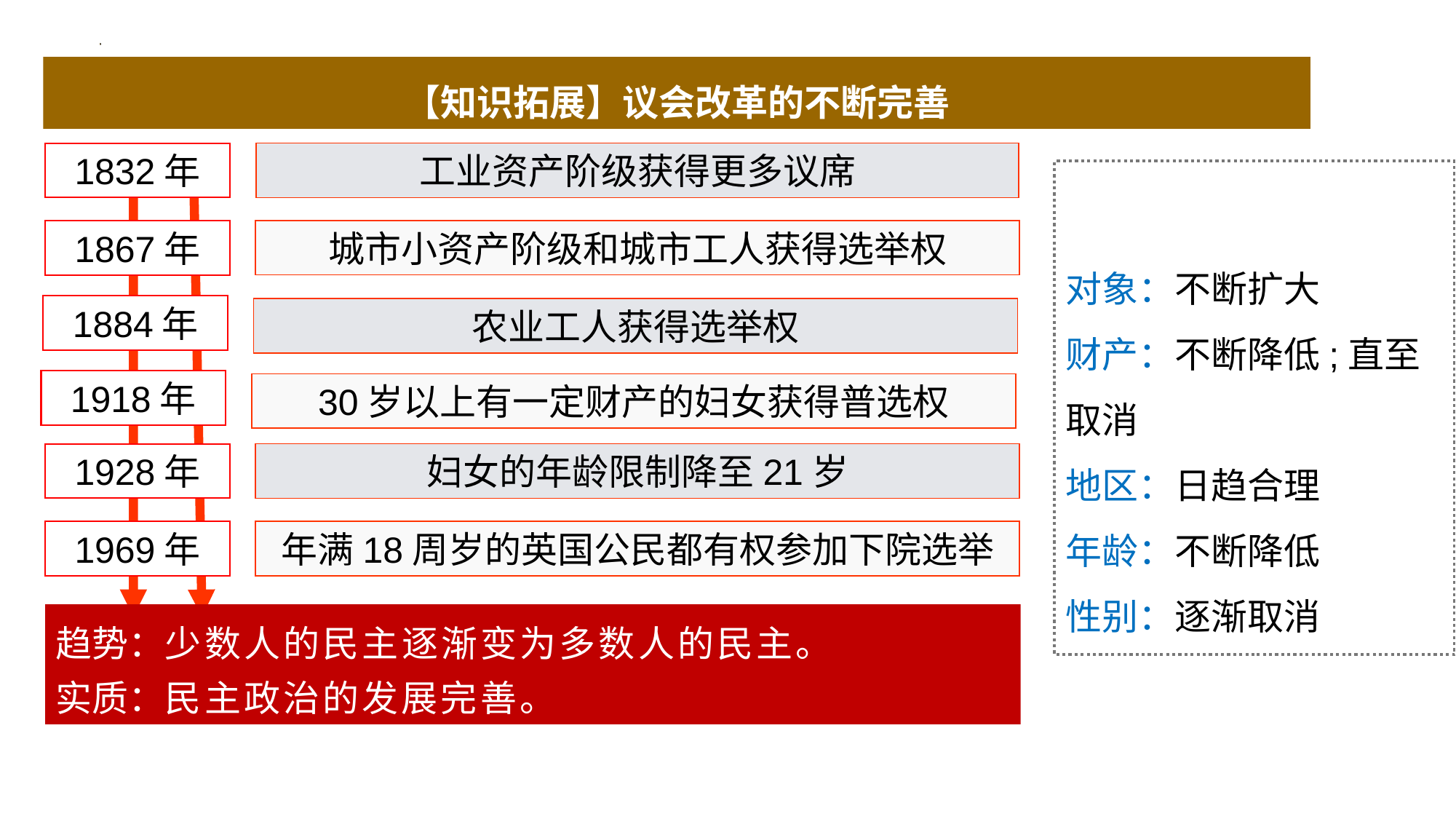

【知识拓展】议会改革的不断完善
1832年
工业资产阶级获得更多议席

对象：不断扩大
财产：不断降低;直至取消
地区：日趋合理
年龄：不断降低
性别：逐渐取消
1867年
城市小资产阶级和城市工人获得选举权
1884年
农业工人获得选举权
1918年
30岁以上有一定财产的妇女获得普选权
1928年
妇女的年龄限制降至21岁
1969年
年满18周岁的英国公民都有权参加下院选举
趋势：少数人的民主逐渐变为多数人的民主。
实质：民主政治的发展完善。